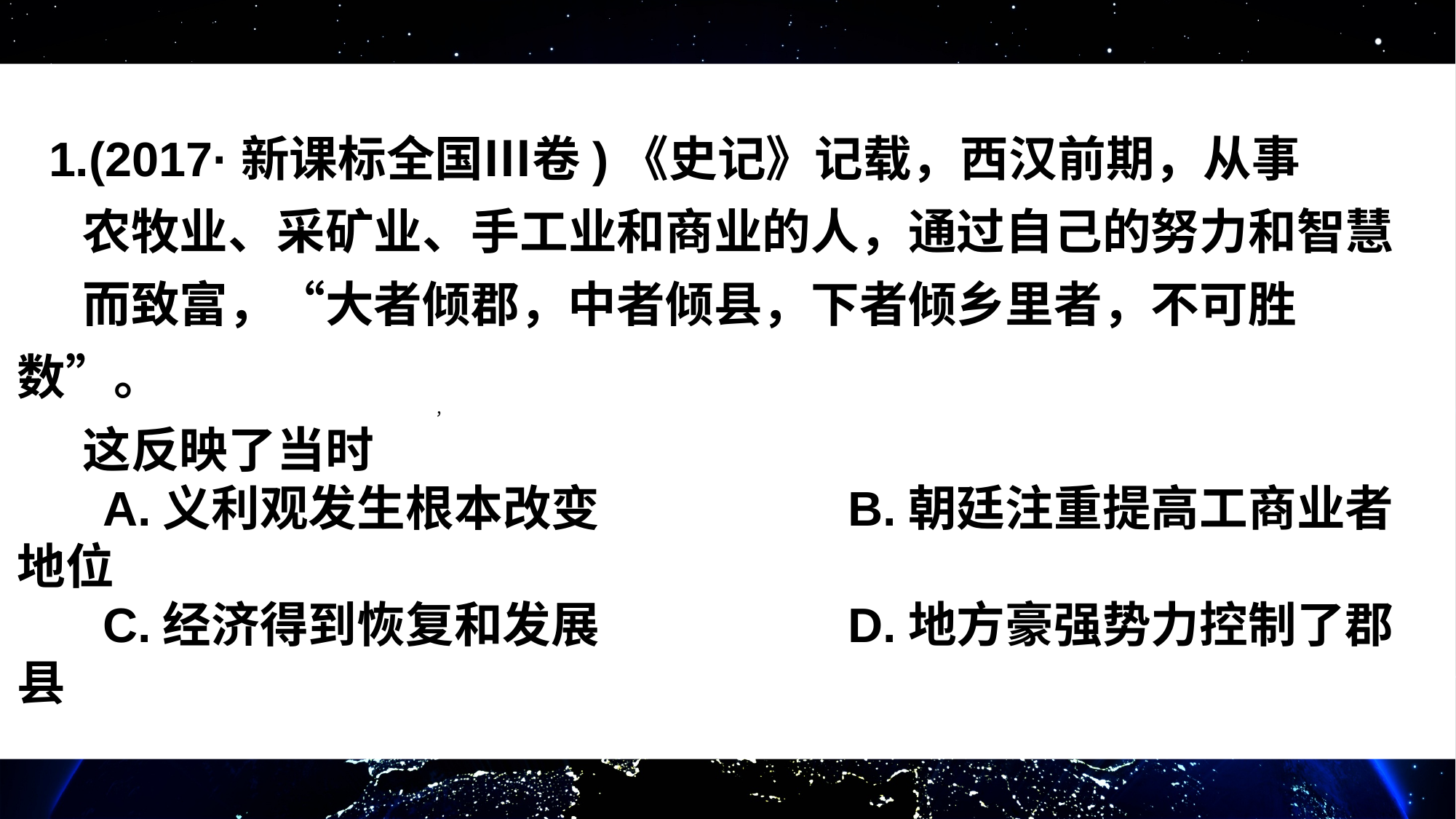

1.(2017·新课标全国Ⅲ卷)《史记》记载，西汉前期，从事
  农牧业、采矿业、手工业和商业的人，通过自己的努力和智慧
  而致富，“大者倾郡，中者倾县，下者倾乡里者，不可胜数”。
  这反映了当时
    A.义利观发生根本改变		     B.朝廷注重提高工商业者地位
    C.经济得到恢复和发展		     D.地方豪强势力控制了郡县
，